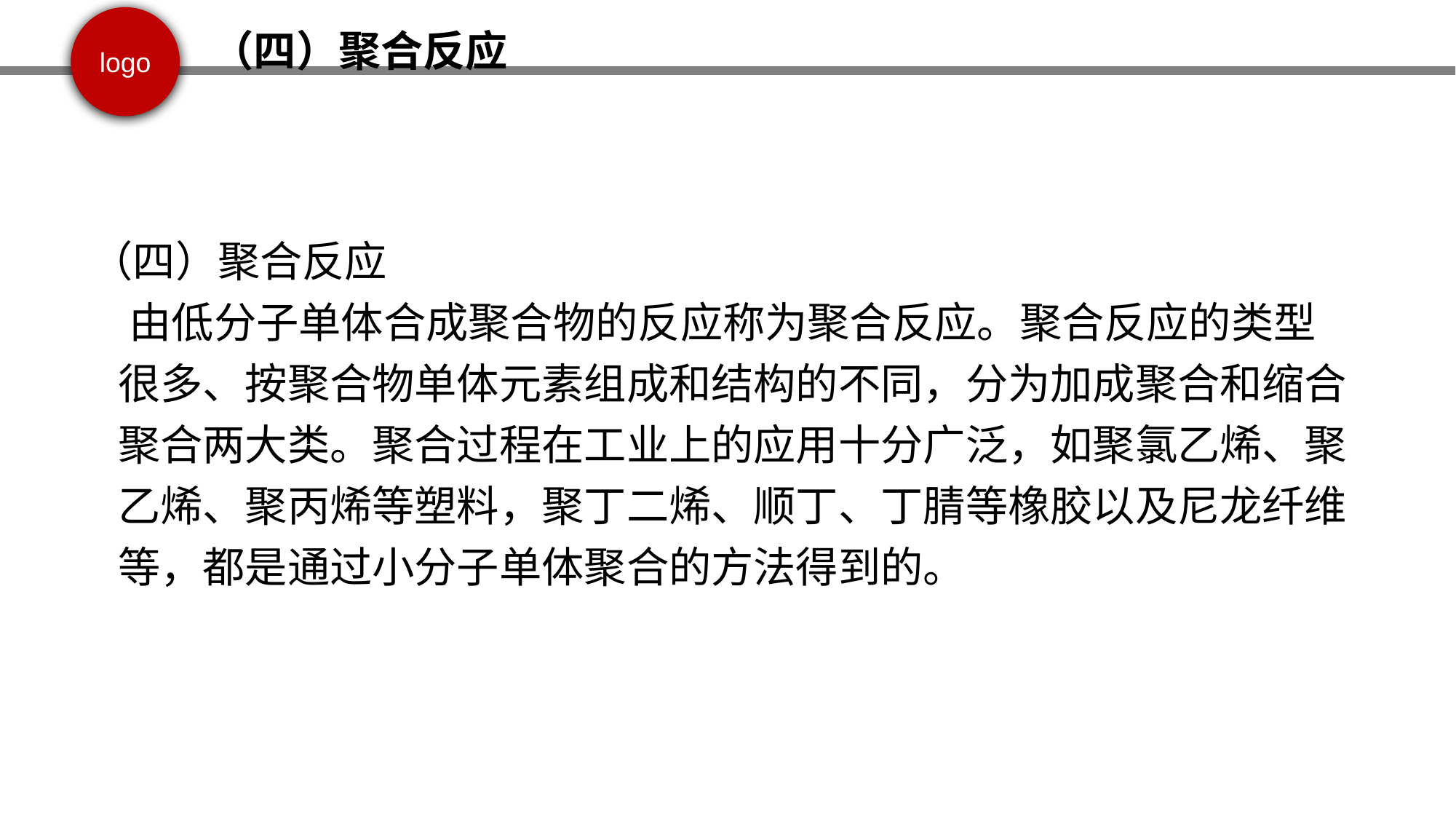

（四）聚合反应
（四）聚合反应
   由低分子单体合成聚合物的反应称为聚合反应。聚合反应的类型很多、按聚合物单体元素组成和结构的不同，分为加成聚合和缩合聚合两大类。聚合过程在工业上的应用十分广泛，如聚氯乙烯、聚乙烯、聚丙烯等塑料，聚丁二烯、顺丁、丁腈等橡胶以及尼龙纤维等，都是通过小分子单体聚合的方法得到的。